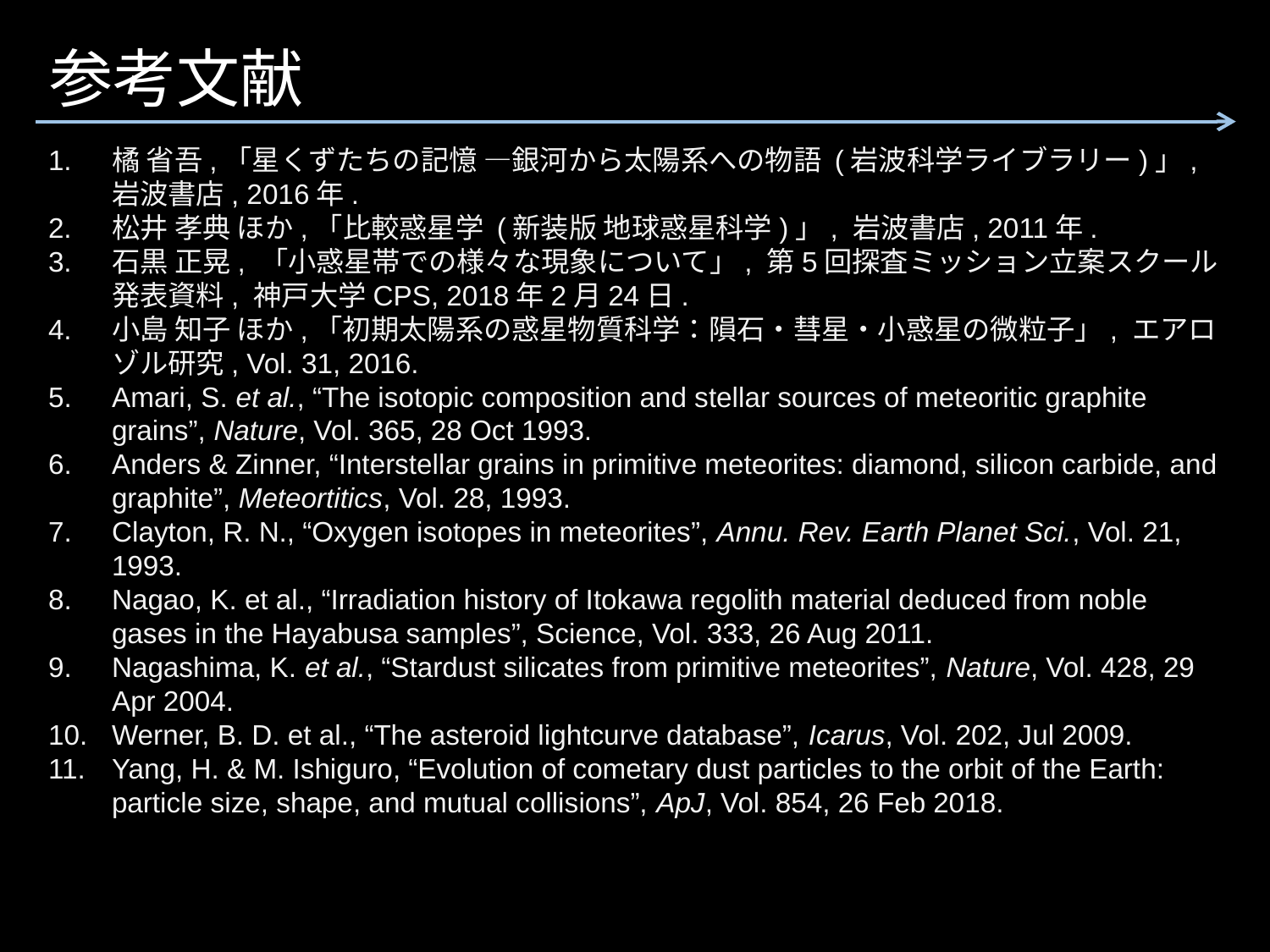

参考文献
橘 省吾,「星くずたちの記憶 ―銀河から太陽系への物語 (岩波科学ライブラリー)」, 岩波書店, 2016年.
松井 孝典 ほか,「比較惑星学 (新装版 地球惑星科学)」, 岩波書店, 2011年.
石黒 正晃, 「小惑星帯での様々な現象について」, 第5回探査ミッション立案スクール 発表資料, 神戸大学CPS, 2018年2月24日.
小島 知子 ほか,「初期太陽系の惑星物質科学：隕石・彗星・小惑星の微粒子」, エアロゾル研究, Vol. 31, 2016.
Amari, S. et al., “The isotopic composition and stellar sources of meteoritic graphite grains”, Nature, Vol. 365, 28 Oct 1993.
Anders & Zinner, “Interstellar grains in primitive meteorites: diamond, silicon carbide, and graphite”, Meteortitics, Vol. 28, 1993.
Clayton, R. N., “Oxygen isotopes in meteorites”, Annu. Rev. Earth Planet Sci., Vol. 21, 1993.
Nagao, K. et al., “Irradiation history of Itokawa regolith material deduced from noble gases in the Hayabusa samples”, Science, Vol. 333, 26 Aug 2011.
Nagashima, K. et al., “Stardust silicates from primitive meteorites”, Nature, Vol. 428, 29 Apr 2004.
Werner, B. D. et al., “The asteroid lightcurve database”, Icarus, Vol. 202, Jul 2009.
Yang, H. & M. Ishiguro, “Evolution of cometary dust particles to the orbit of the Earth: particle size, shape, and mutual collisions”, ApJ, Vol. 854, 26 Feb 2018.